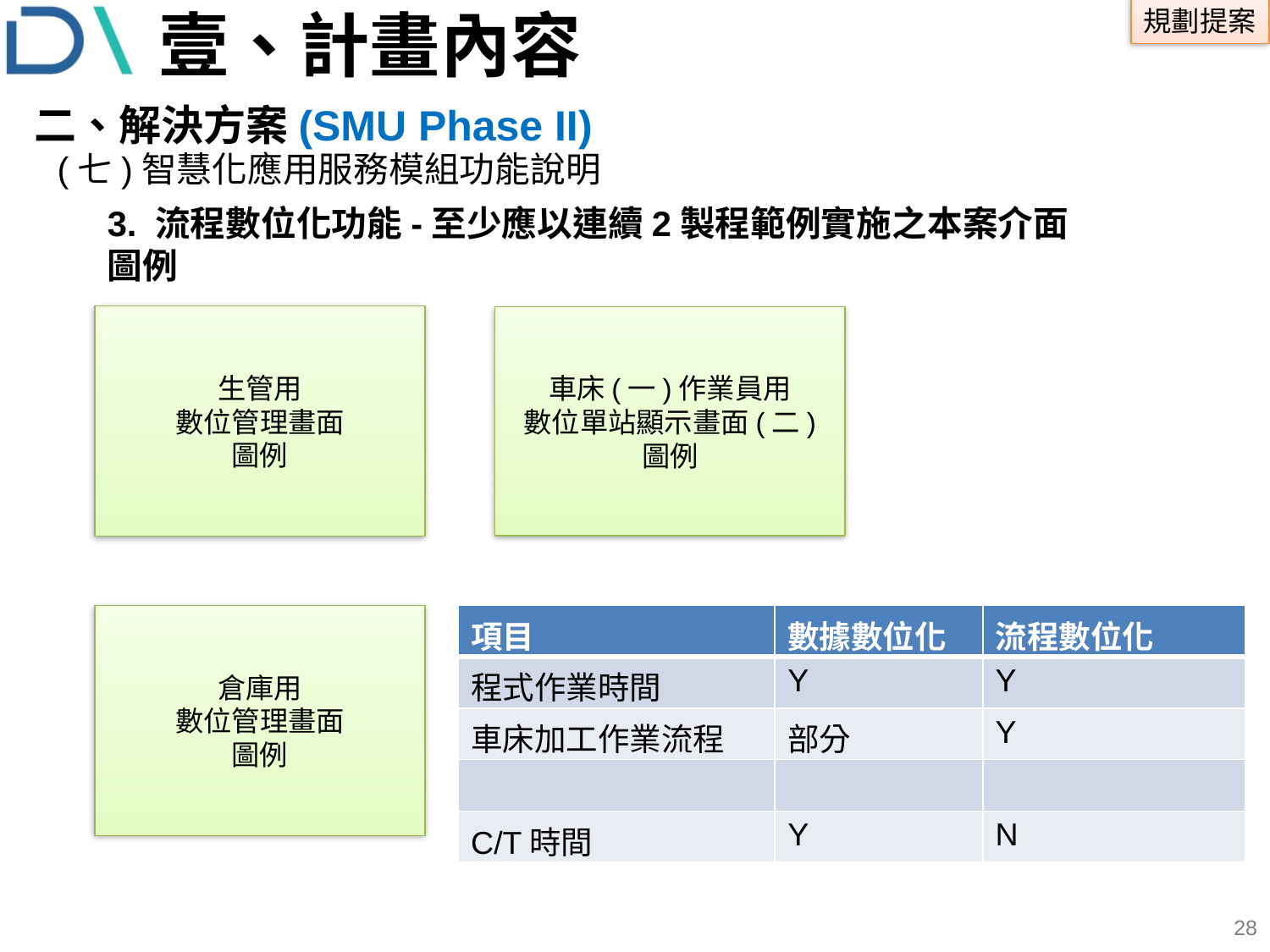

# 壹、計畫內容
 二、解決方案(SMU Phase II)
(七)智慧化應用服務模組功能說明
3. 流程數位化功能-至少應以連續2製程範例實施之本案介面圖例
生管用
數位管理畫面
圖例
車床(一)作業員用
數位單站顯示畫面(二)
圖例
| 項目 | 數據數位化 | 流程數位化 |
| --- | --- | --- |
| 程式作業時間 | Y | Y |
| 車床加工作業流程 | 部分 | Y |
|  |  |  |
| C/T時間 | Y | N |
倉庫用
數位管理畫面
圖例
28